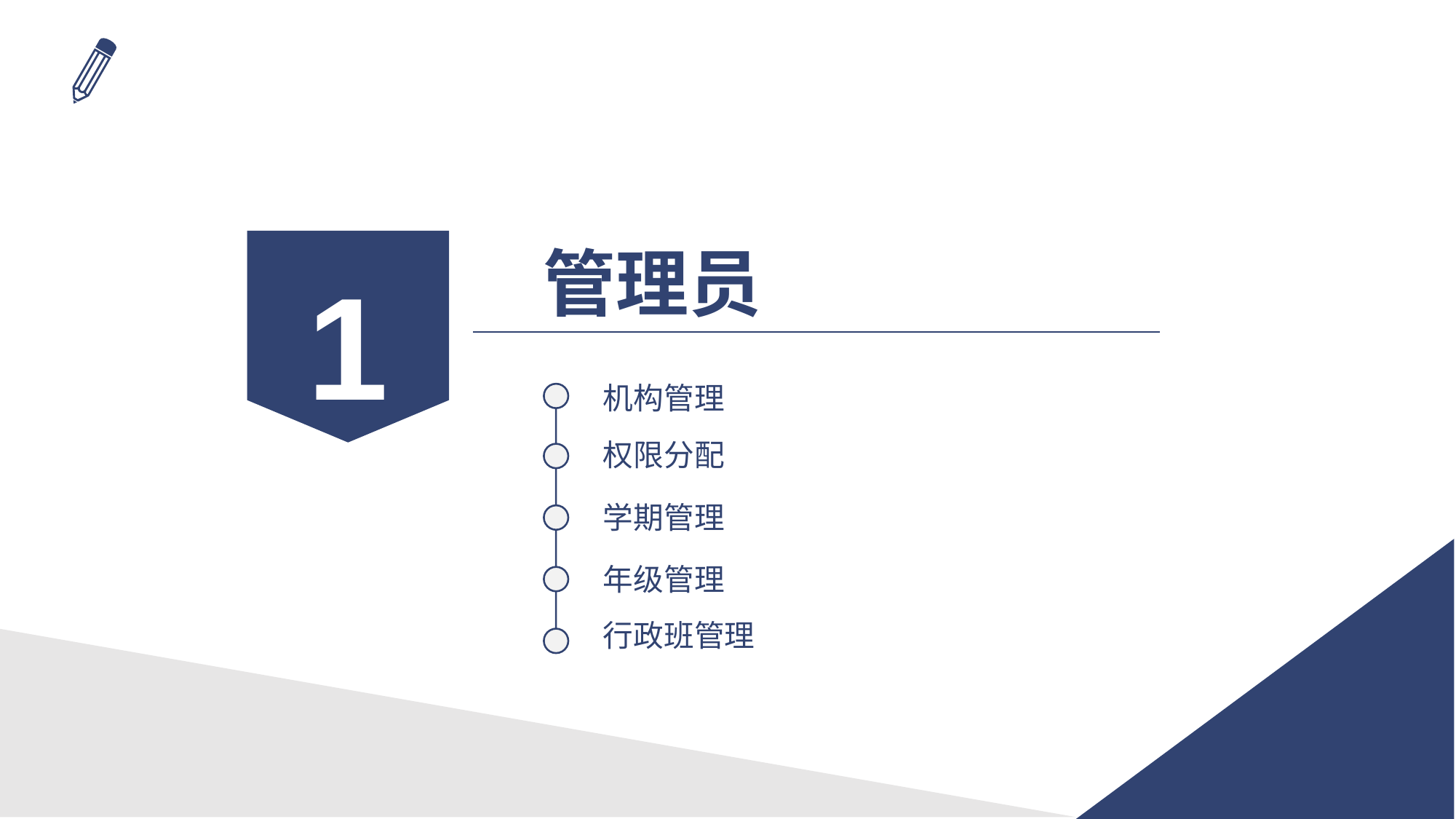

1
管理员
机构管理

权限分配

学期管理
年级管理
行政班管理